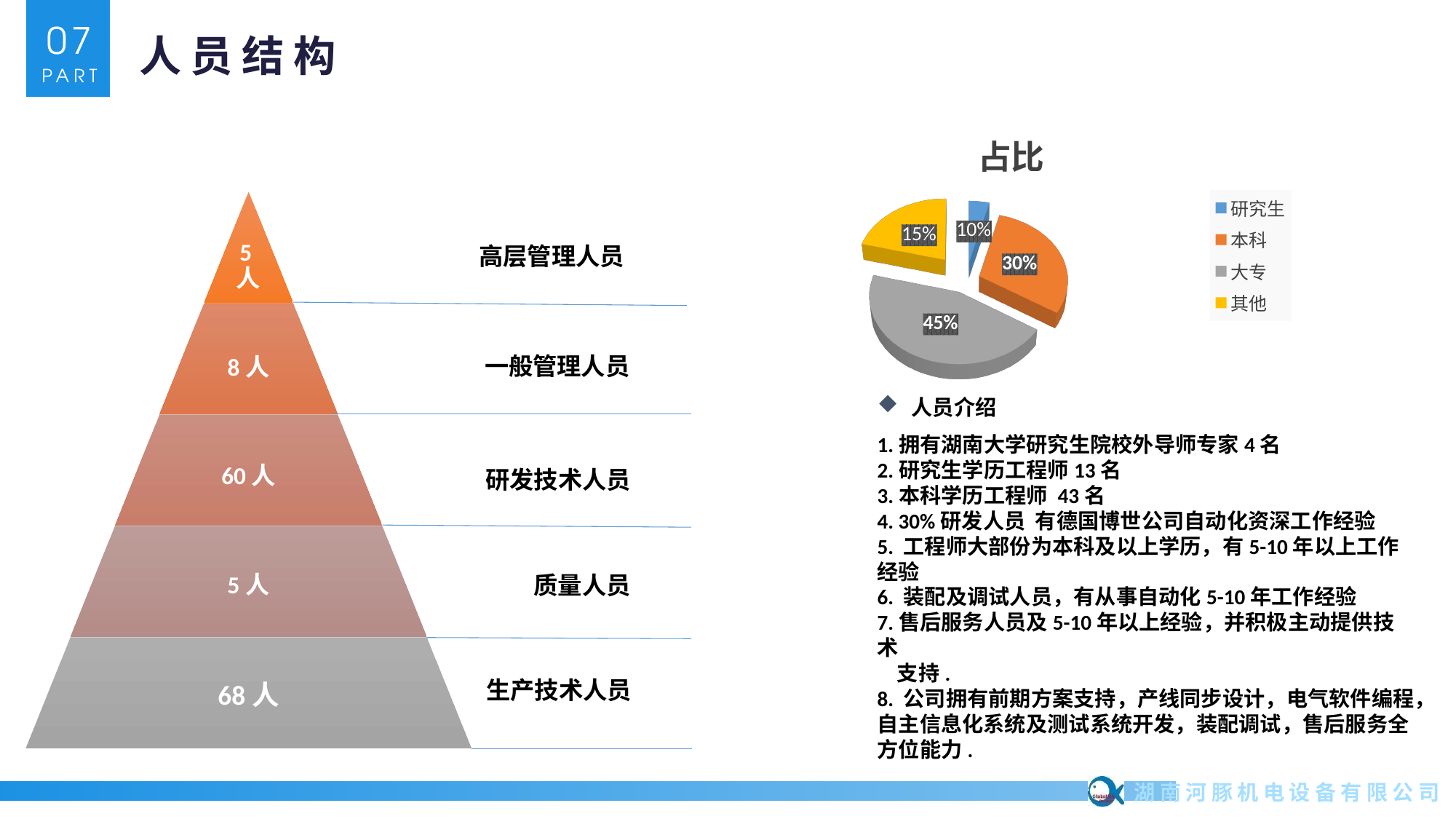

07
PART
人员结构

[unsupported chart]

5人
8人
60人
5人
68人
高层管理人员
一般管理人员
人员介绍
1.拥有湖南大学研究生院校外导师专家4名
2.研究生学历工程师13名
3.本科学历工程师 43名
4. 30%研发人员  有德国博世公司自动化资深工作经验
5. 工程师大部份为本科及以上学历，有5-10年以上工作经验
6. 装配及调试人员，有从事自动化5-10年工作经验
7.售后服务人员及5-10年以上经验，并积极主动提供技术
   支持.
8. 公司拥有前期方案支持，产线同步设计，电气软件编程，自主信息化系统及测试系统开发，装配调试，售后服务全方位能力.

研发技术人员
质量人员
生产技术人员